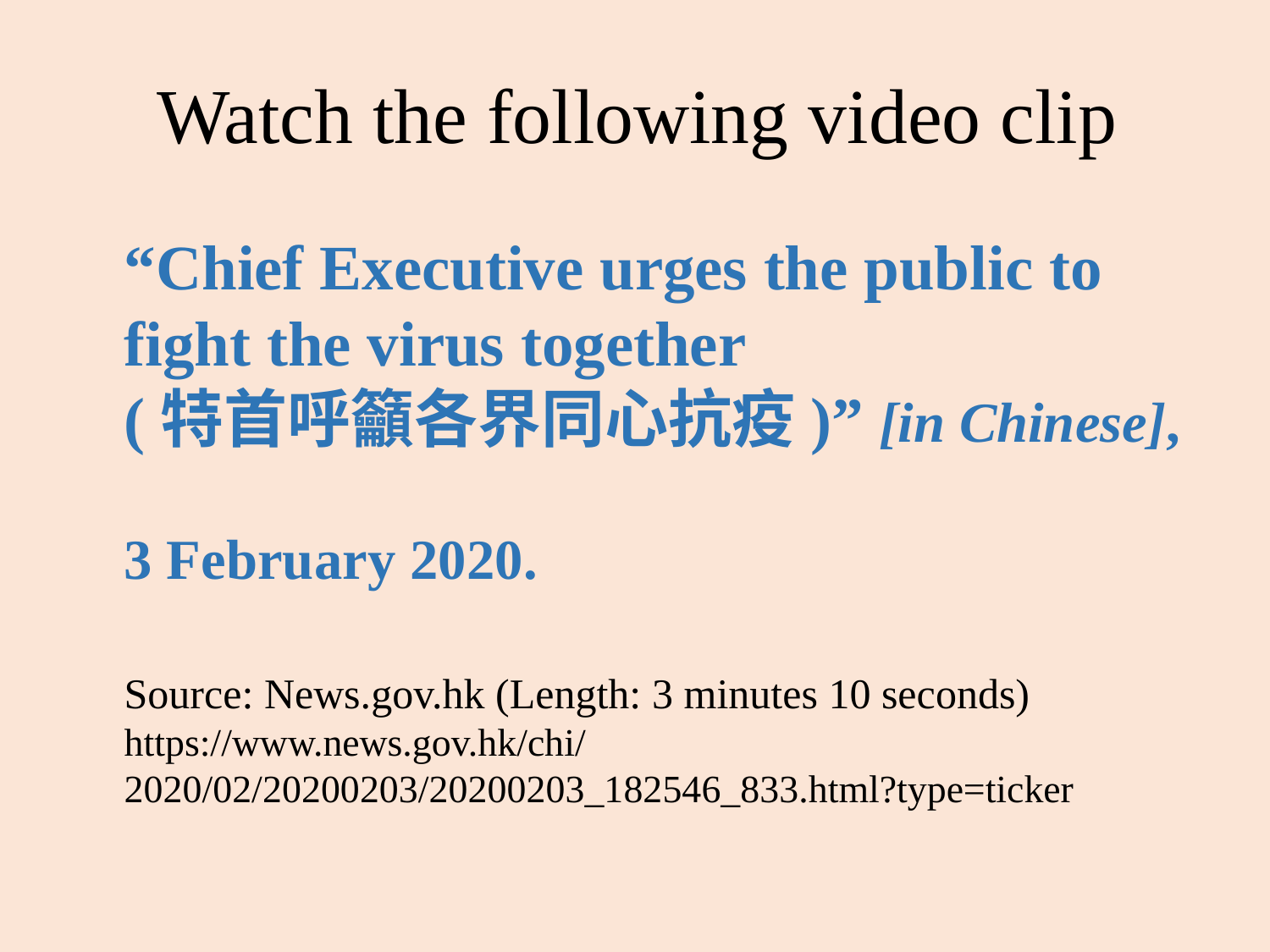

# Watch the following video clip
“Chief Executive urges the public to fight the virus together
(特首呼籲各界同心抗疫)” [in Chinese],
3 February 2020.

Source: News.gov.hk (Length: 3 minutes 10 seconds)
https://www.news.gov.hk/chi/2020/02/20200203/20200203_182546_833.html?type=ticker